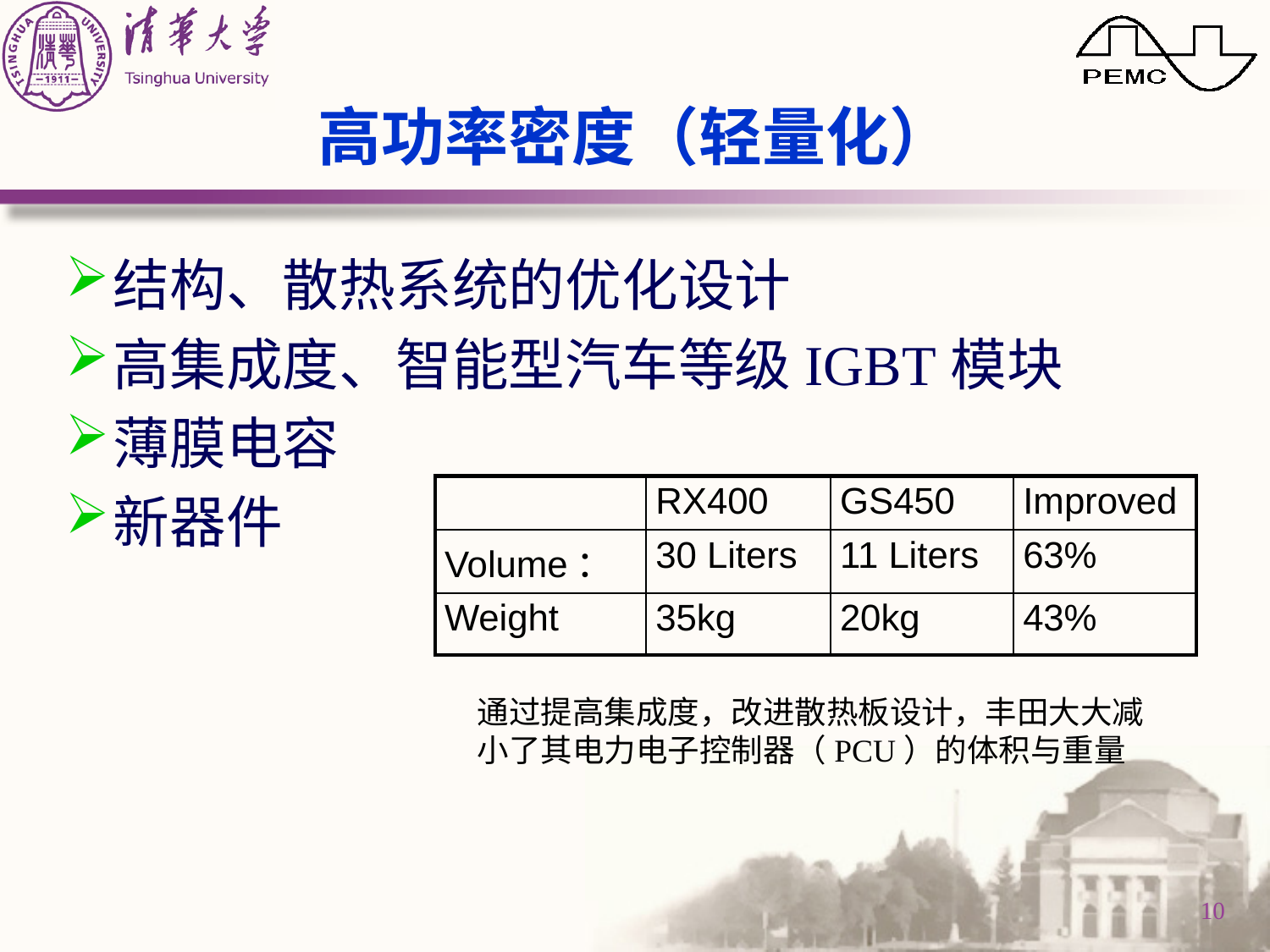

# 高功率密度（轻量化）
结构、散热系统的优化设计
高集成度、智能型汽车等级IGBT模块
薄膜电容
新器件

|  | RX400 | GS450 | Improved |
| --- | --- | --- | --- |
| Volume： | 30 Liters | 11 Liters | 63% |
| Weight | 35kg | 20kg | 43% |
通过提高集成度，改进散热板设计，丰田大大减小了其电力电子控制器（PCU）的体积与重量
10